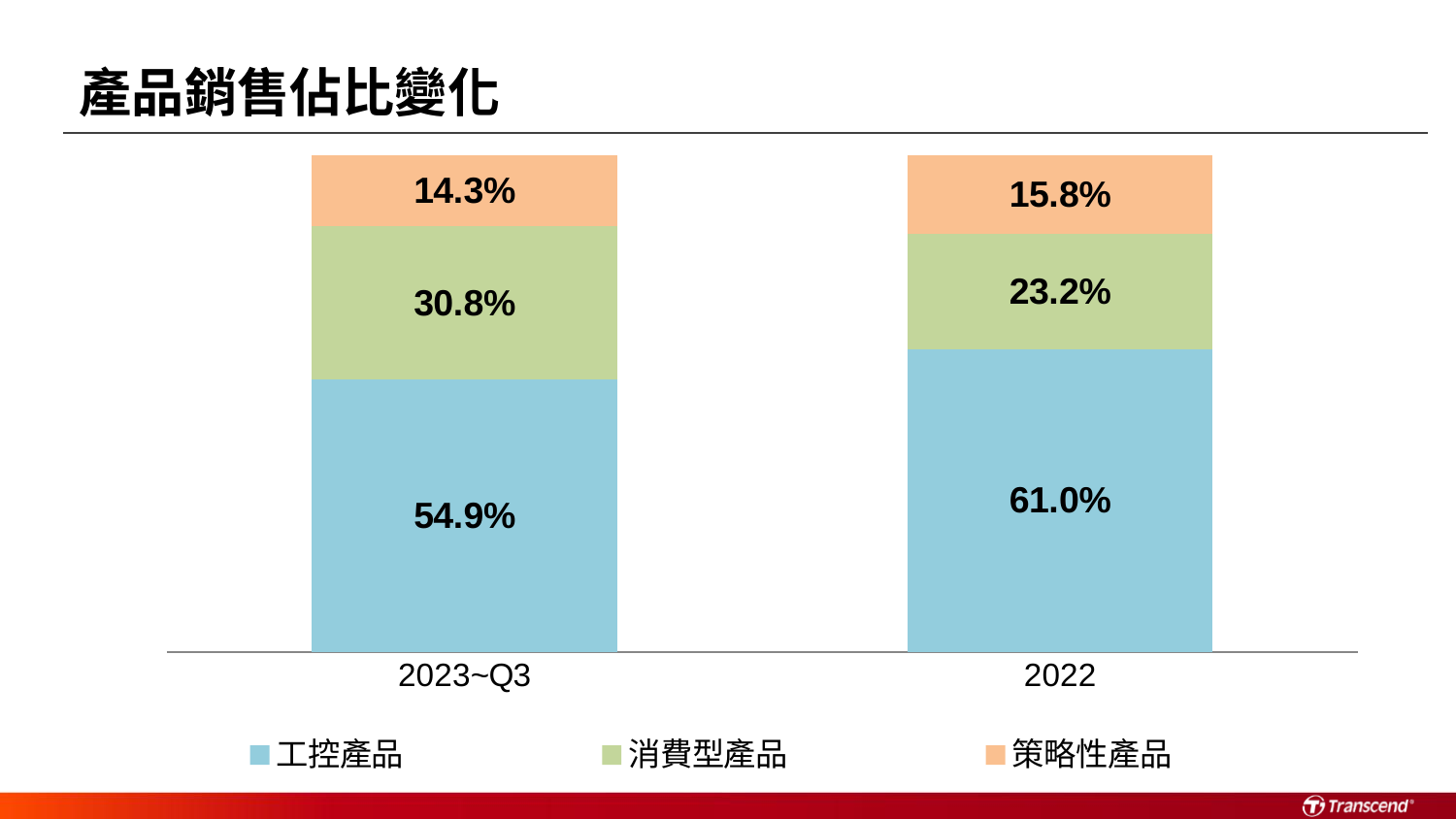

產品銷售佔比變化

### Chart

| Category | 工控產品 | 消費型產品 | 策略性產品 |
|---|---|---|---|
| 2023~Q3 | 0.549 | 0.308 | 0.143 |
| 2022 | 0.61 | 0.232 | 0.158 |